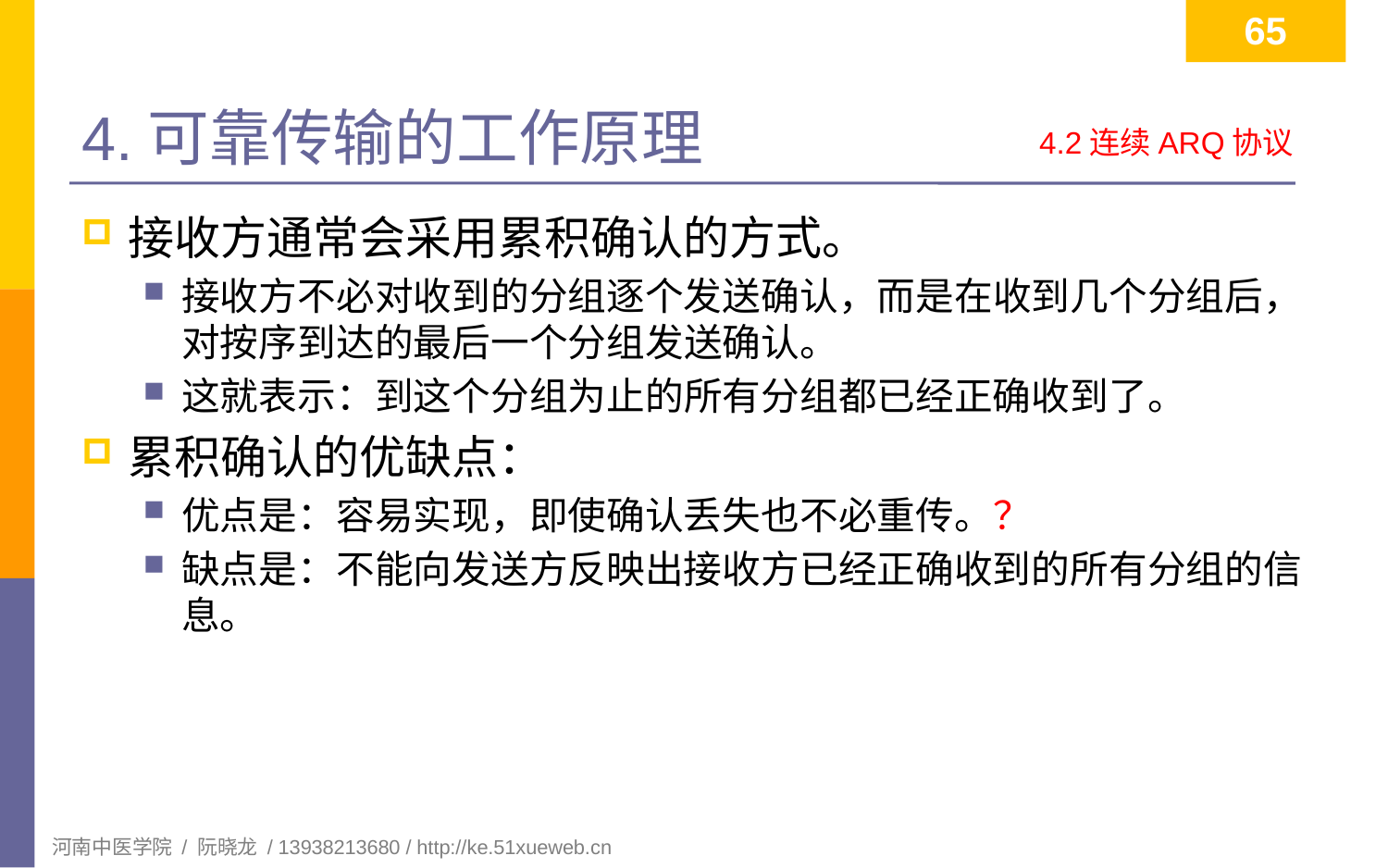

65
# 4.可靠传输的工作原理
4.2连续ARQ协议
接收方通常会采用累积确认的方式。
接收方不必对收到的分组逐个发送确认，而是在收到几个分组后，对按序到达的最后一个分组发送确认。
这就表示：到这个分组为止的所有分组都已经正确收到了。
累积确认的优缺点：
优点是：容易实现，即使确认丢失也不必重传。？
缺点是：不能向发送方反映出接收方已经正确收到的所有分组的信息。